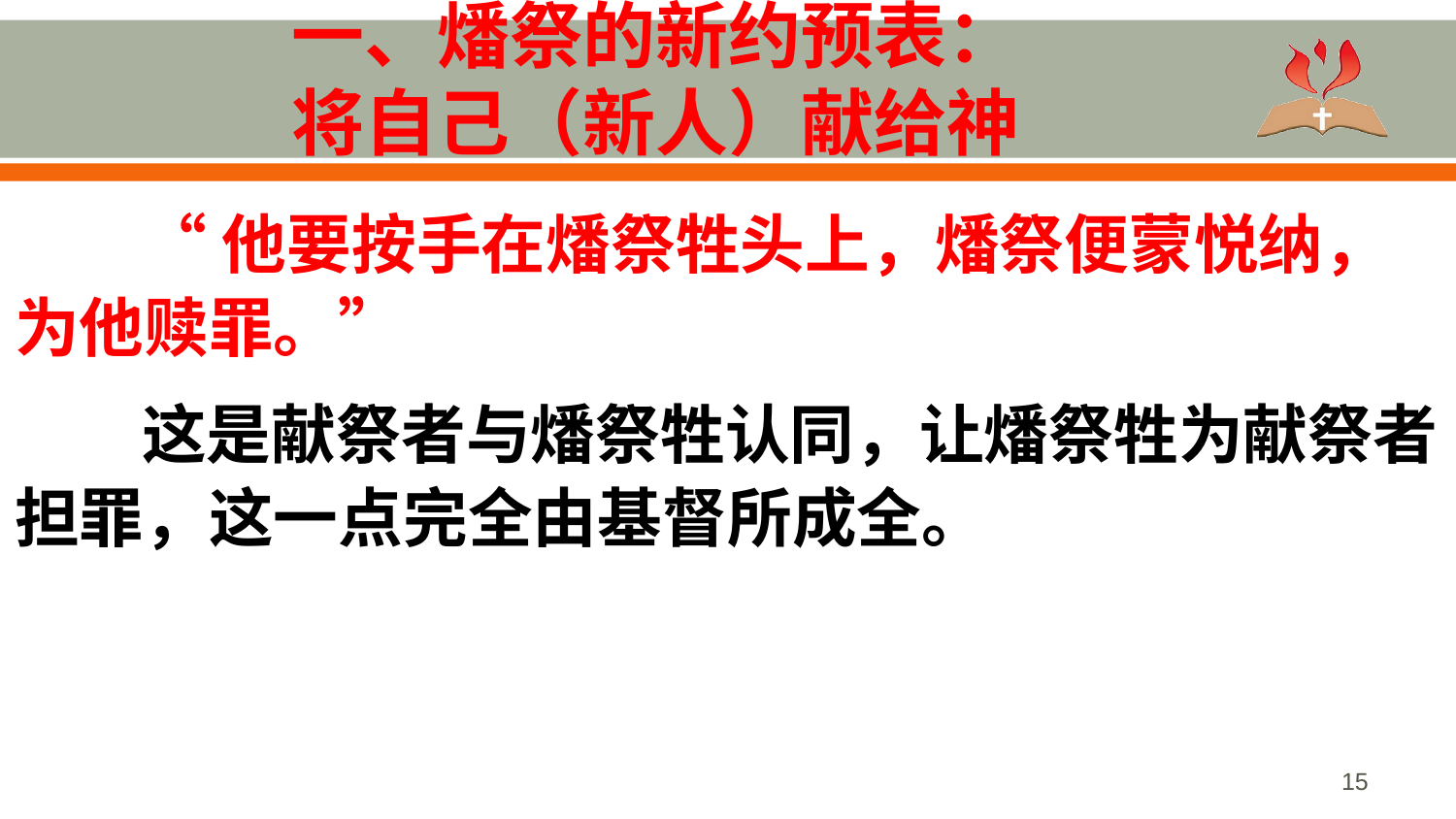

# 一、燔祭的新约预表： 将自己（新人）献给神
“他要按手在燔祭牲头上，燔祭便蒙悦纳，为他赎罪。”
这是献祭者与燔祭牲认同，让燔祭牲为献祭者担罪，这一点完全由基督所成全。

15